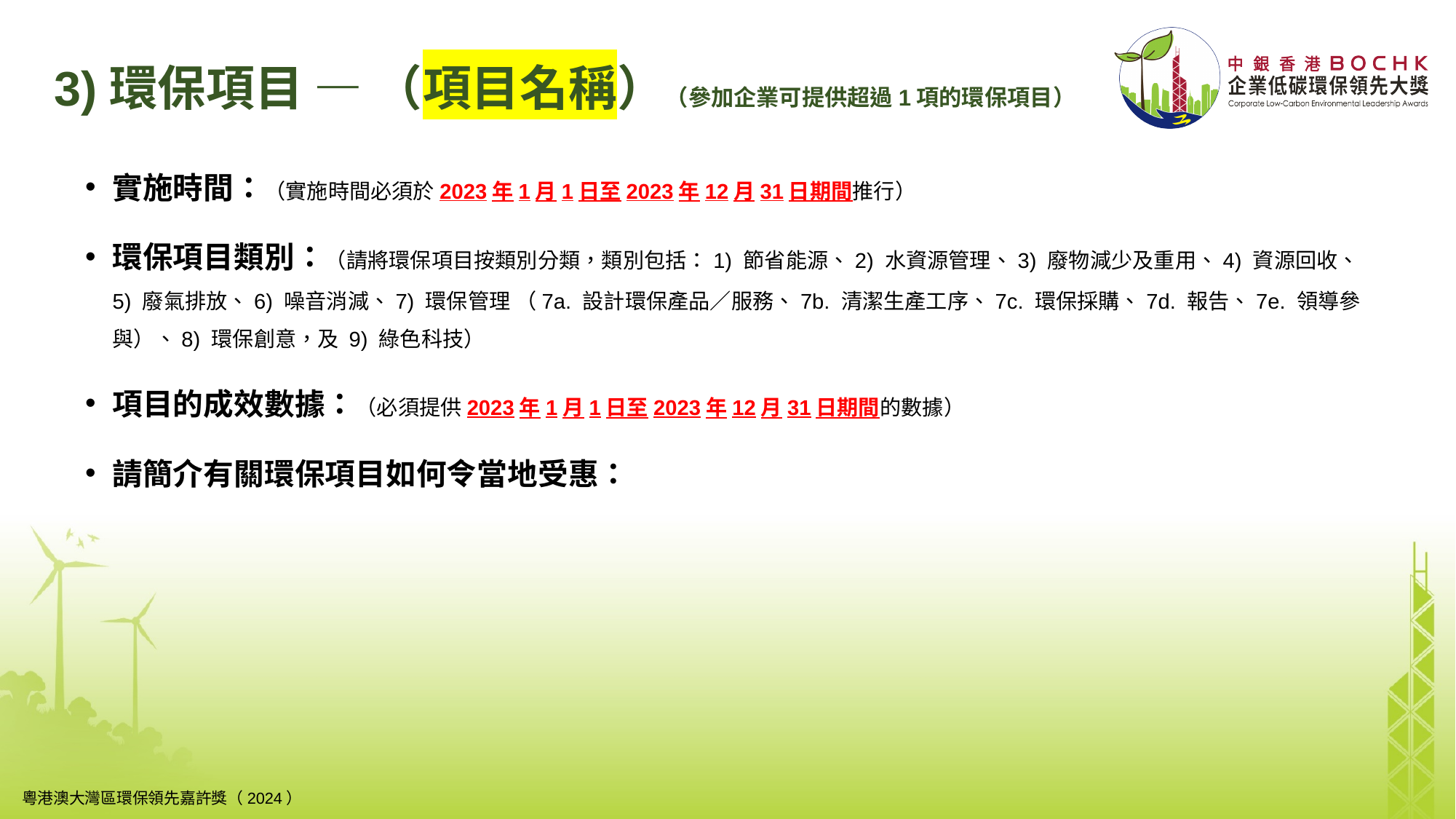

# 3)環保項目 — （項目名稱）（參加企業可提供超過1項的環保項目）
實施時間：（實施時間必須於2023年1月1日至2023年12月31日期間推行）
環保項目類別：（請將環保項目按類別分類，類別包括：1) 節省能源、2) 水資源管理、3) 廢物減少及重用、4) 資源回收、5) 廢氣排放、6) 噪音消減、7) 環保管理 （7a. 設計環保產品／服務、7b. 清潔生產工序、7c. 環保採購、7d. 報告、7e. 領導參與）、8) 環保創意，及 9) 綠色科技）
項目的成效數據：（必須提供2023年1月1日至2023年12月31日期間的數據）
請簡介有關環保項目如何令當地受惠：